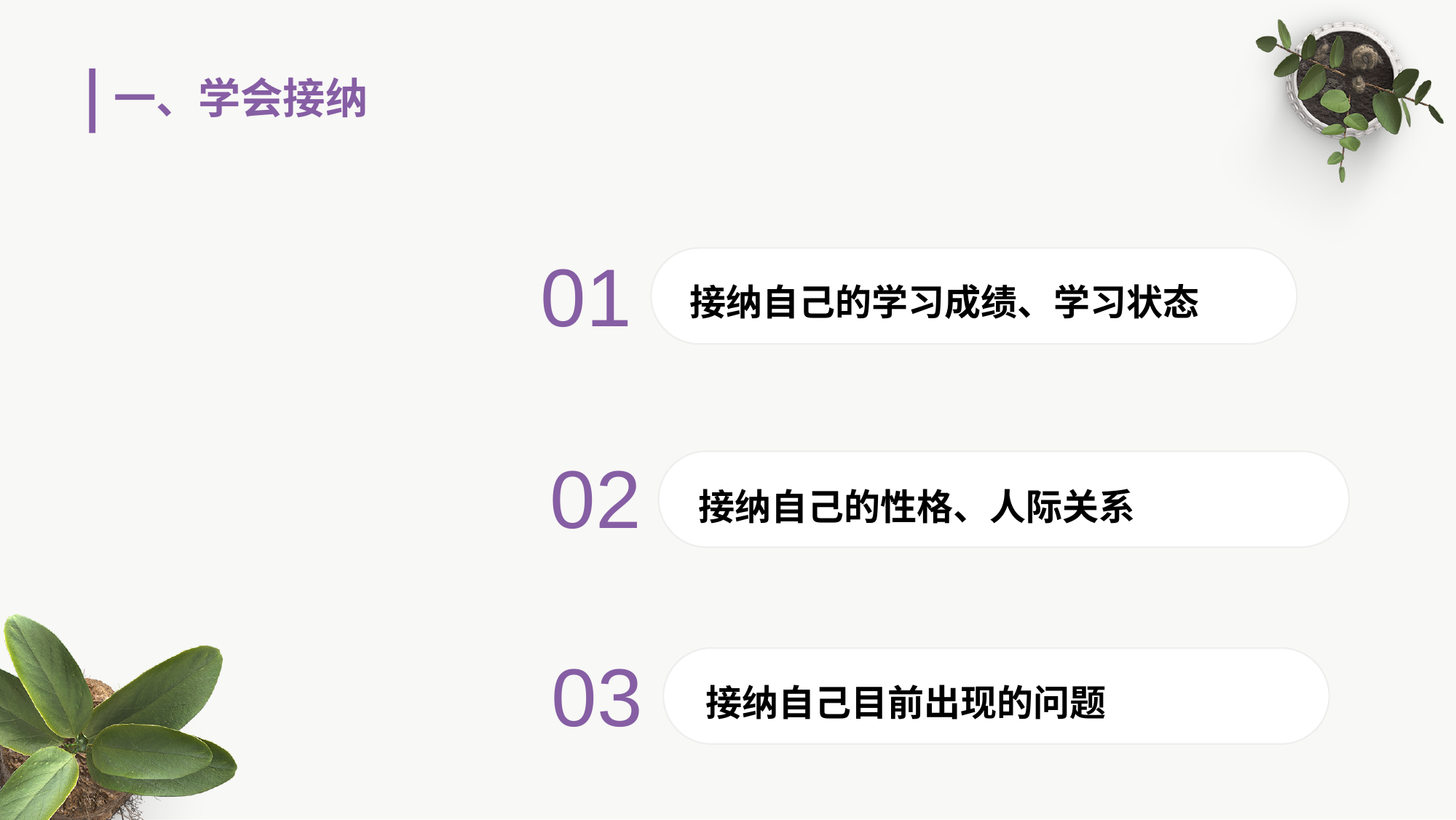

一、学会接纳
01

接纳自己的学习成绩、学习状态
02

接纳自己的性格、人际关系
03

接纳自己目前出现的问题